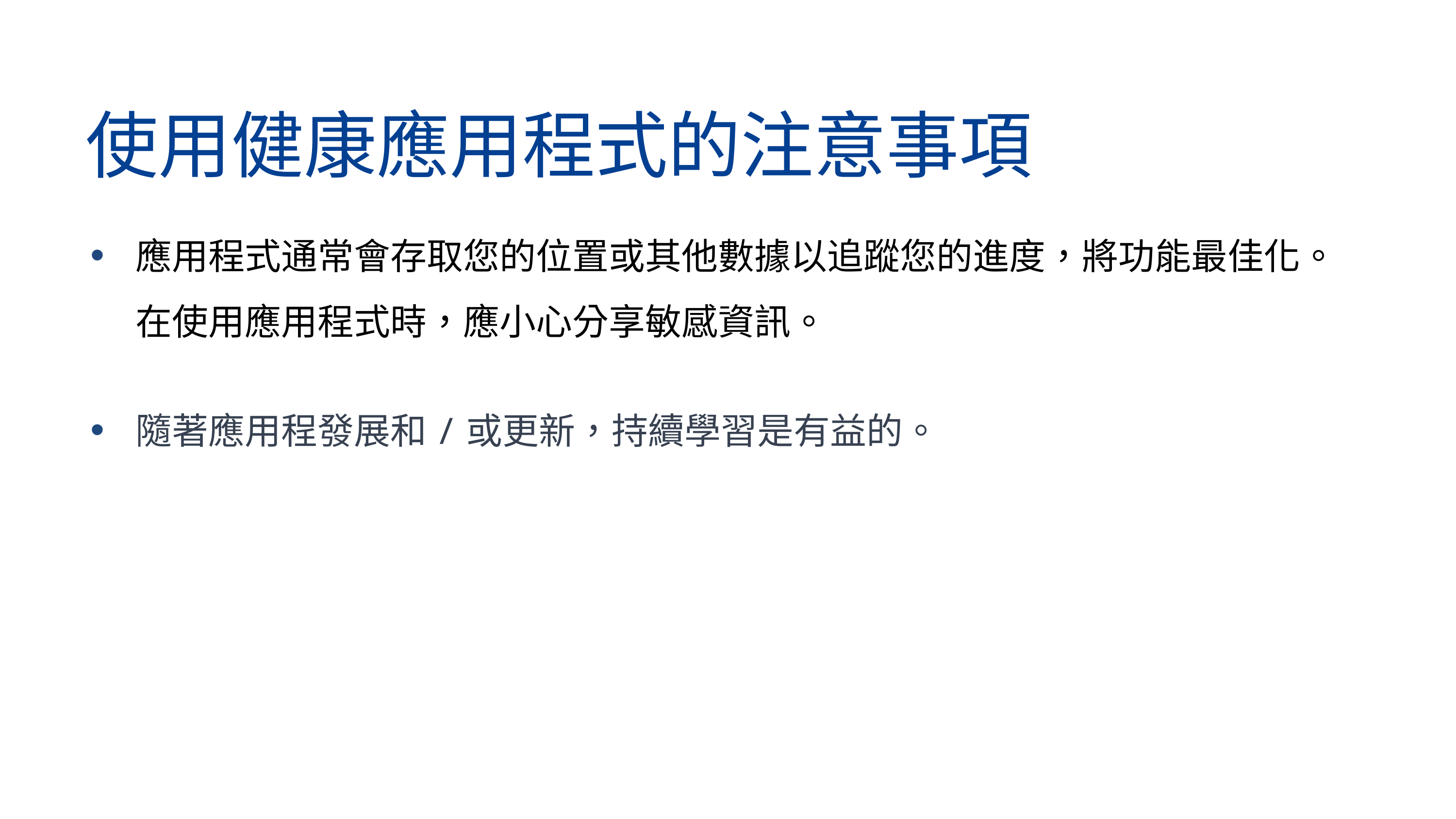

使用健康應用程式的注意事項
應用程式通常會存取您的位置或其他數據以追蹤您的進度，將功能最佳化。在使用應用程式時，應小心分享敏感資訊。
隨著應用程發展和/或更新，持續學習是有益的。